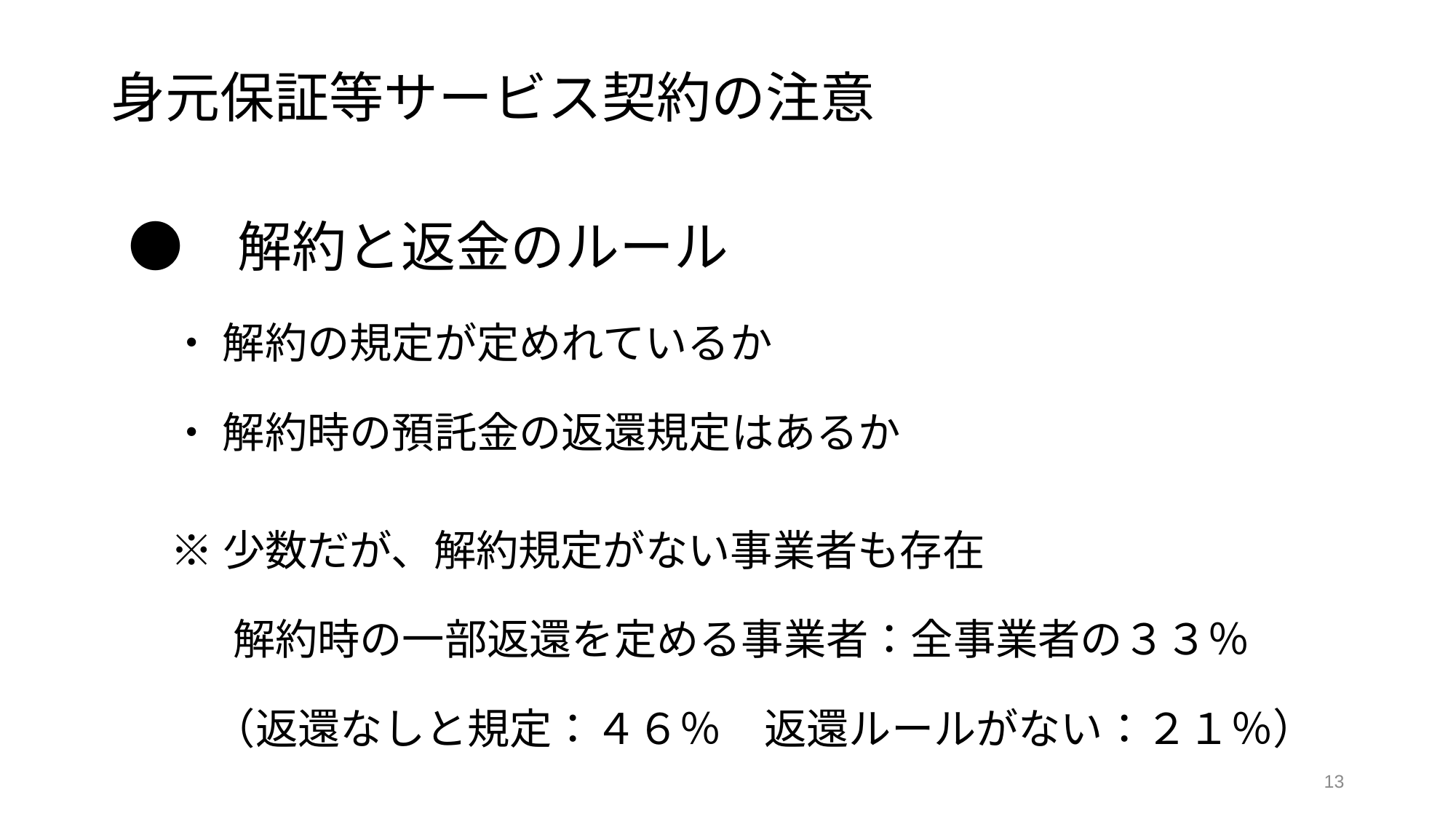

# 身元保証等サービス契約の注意

　●　解約と返金のルール

　　・ 解約の規定が定めれているか

　　・ 解約時の預託金の返還規定はあるか

　　※ 少数だが、解約規定がない事業者も存在

 　　　解約時の一部返還を定める事業者：全事業者の３３％

　　　（返還なしと規定：４６％　返還ルールがない：２１％）
13